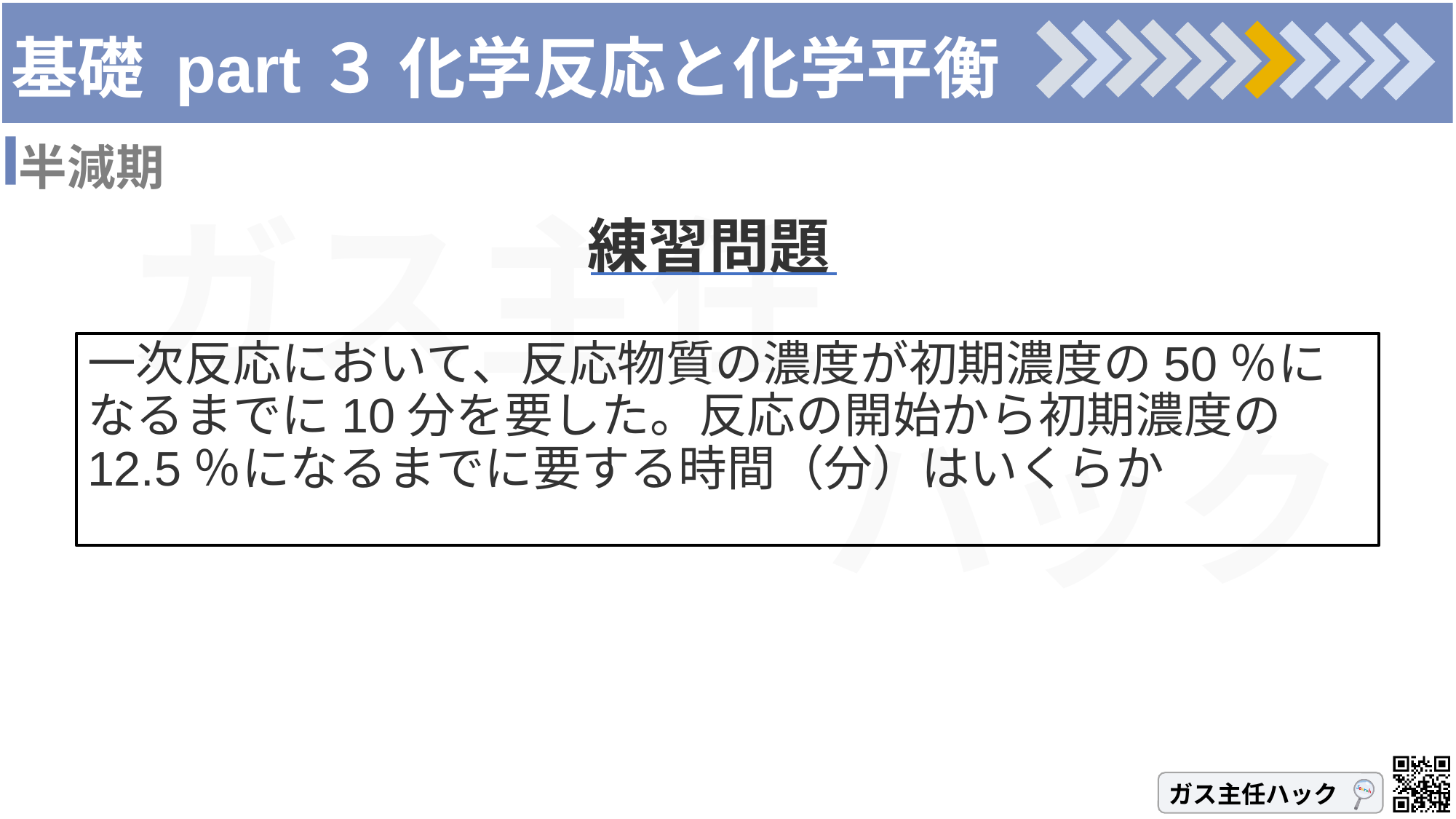

# 基礎 part３ 化学反応と化学平衡

半減期

練習問題
一次反応において、反応物質の濃度が初期濃度の50％になるまでに10分を要した。反応の開始から初期濃度の12.5％になるまでに要する時間（分）はいくらか